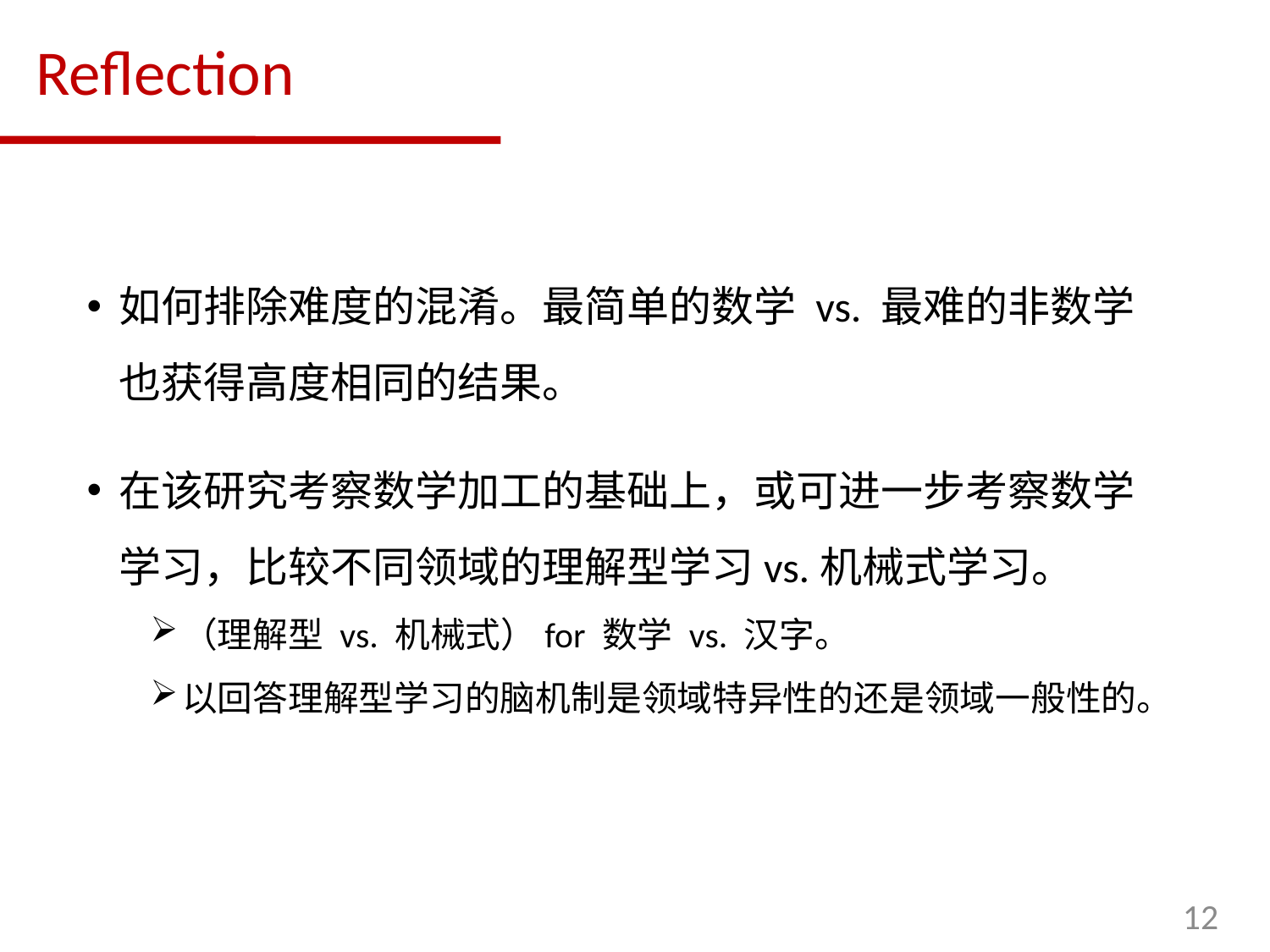

# Reflection
如何排除难度的混淆。最简单的数学 vs. 最难的非数学也获得高度相同的结果。
在该研究考察数学加工的基础上，或可进一步考察数学学习，比较不同领域的理解型学习vs.机械式学习。
（理解型 vs. 机械式）for 数学 vs. 汉字。
以回答理解型学习的脑机制是领域特异性的还是领域一般性的。
12